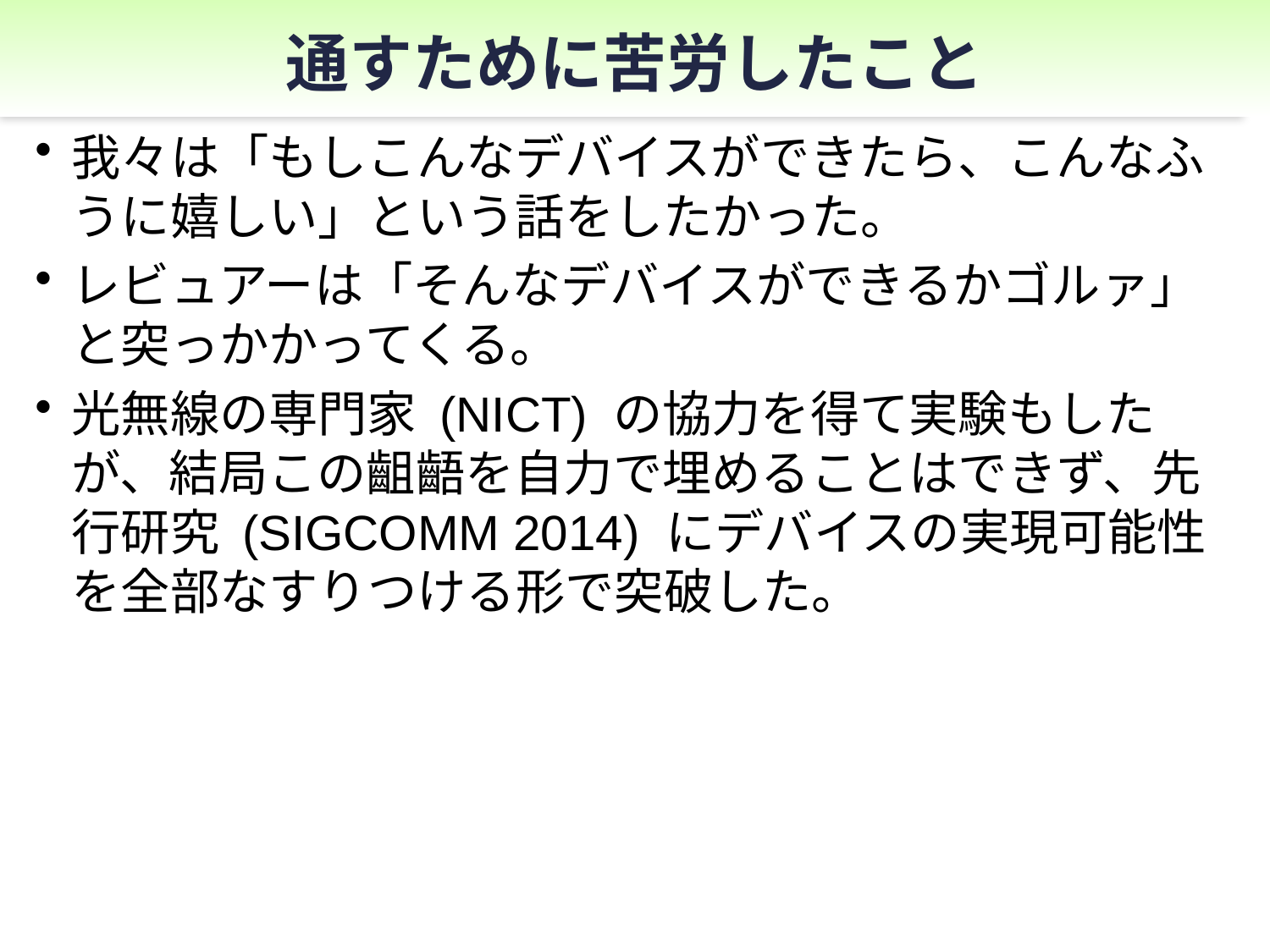

# 通すために苦労したこと
我々は「もしこんなデバイスができたら、こんなふうに嬉しい」という話をしたかった。
レビュアーは「そんなデバイスができるかゴルァ」と突っかかってくる。
光無線の専門家 (NICT) の協力を得て実験もしたが、結局この齟齬を自力で埋めることはできず、先行研究 (SIGCOMM 2014) にデバイスの実現可能性を全部なすりつける形で突破した。